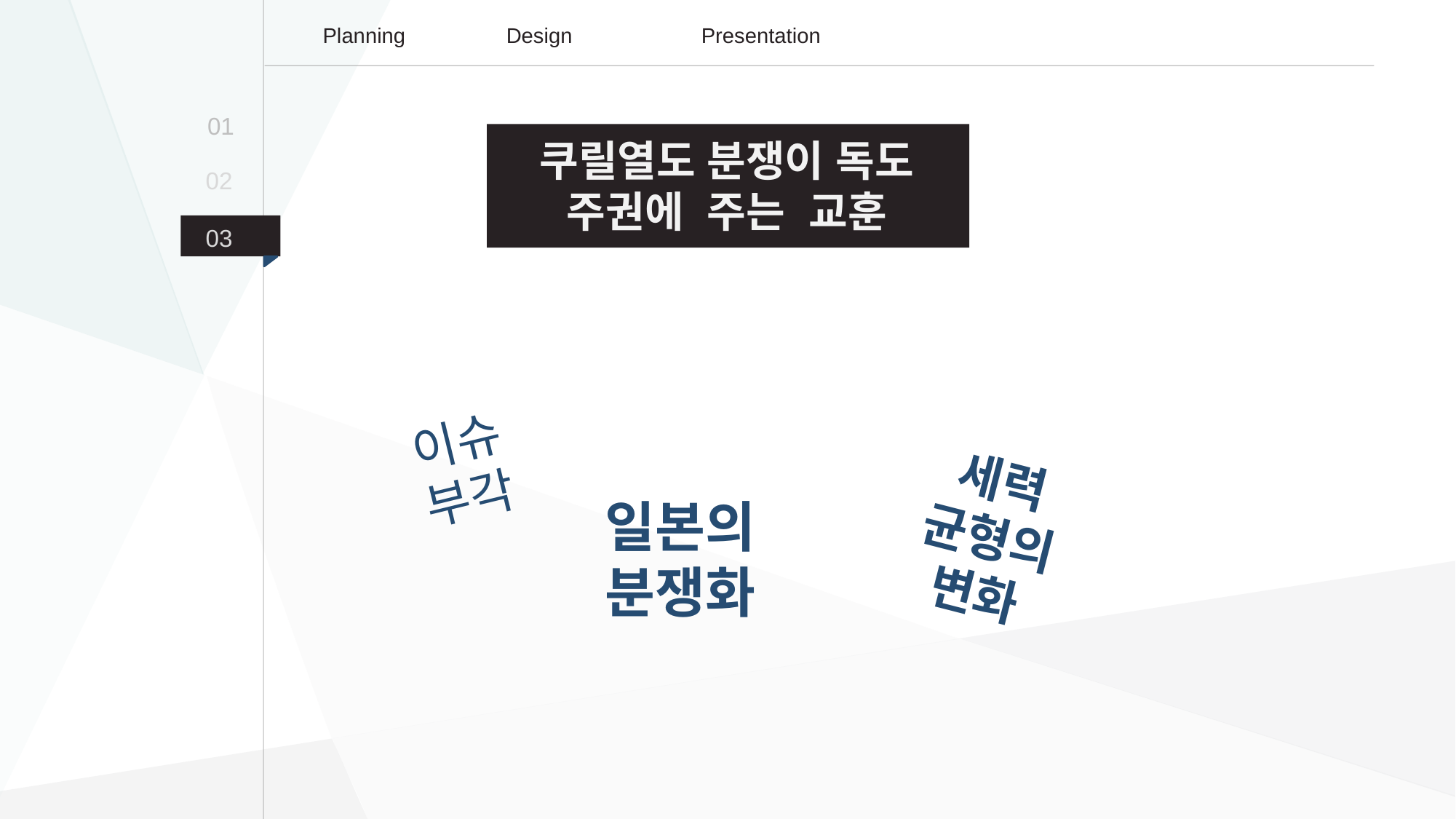

Planning
Design
Presentation
01

쿠릴열도 분쟁이 독도 주권에  주는  교훈
02

03

이슈 부각
세력 균형의 변화
일본의 분쟁화